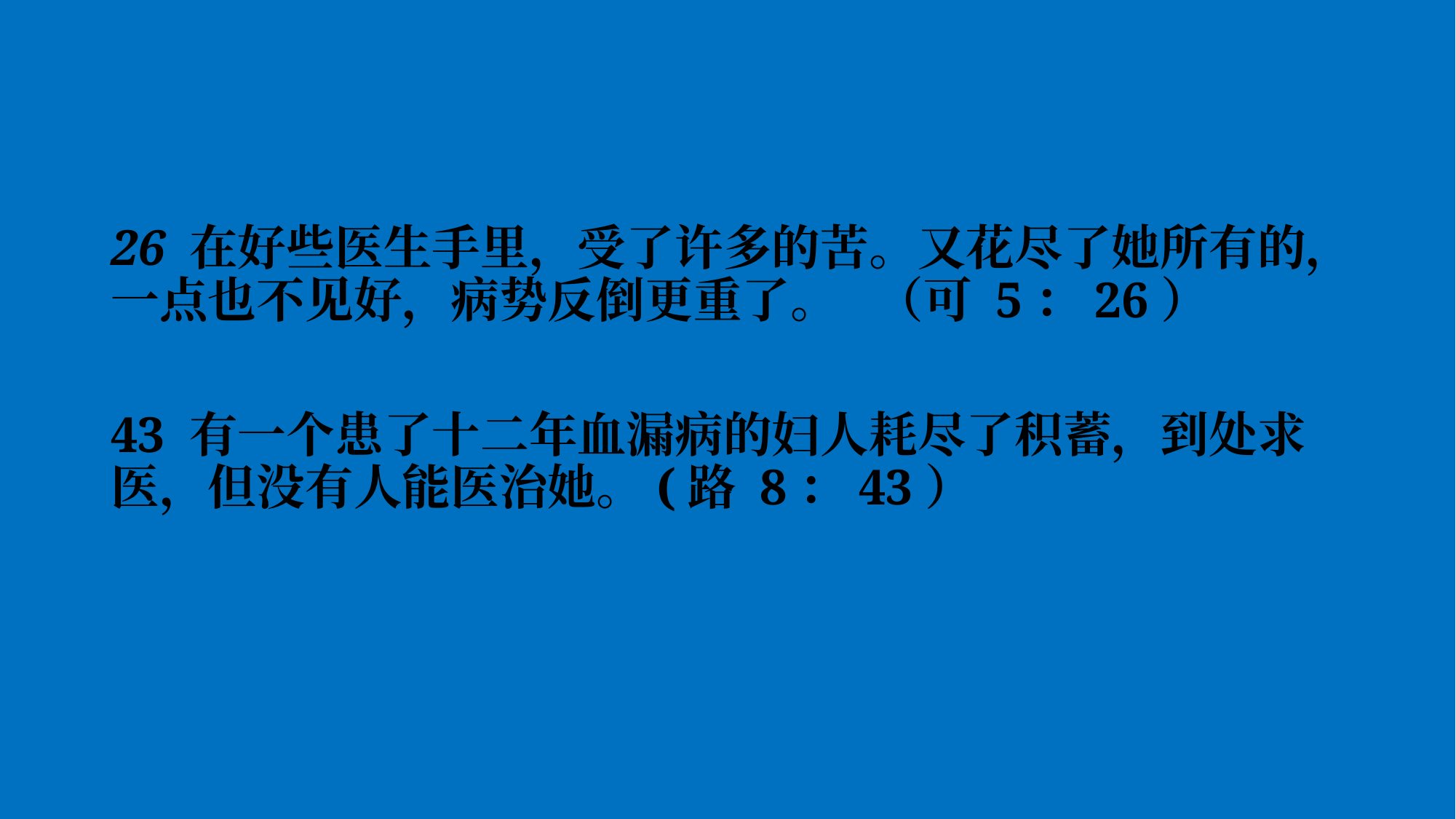

#
26 在好些医生手里，受了许多的苦。又花尽了她所有的，一点也不见好，病势反倒更重了。	（可 5：26）

43 有一个患了十二年血漏病的妇人耗尽了积蓄，到处求医，但没有人能医治她。	(路 8：43）